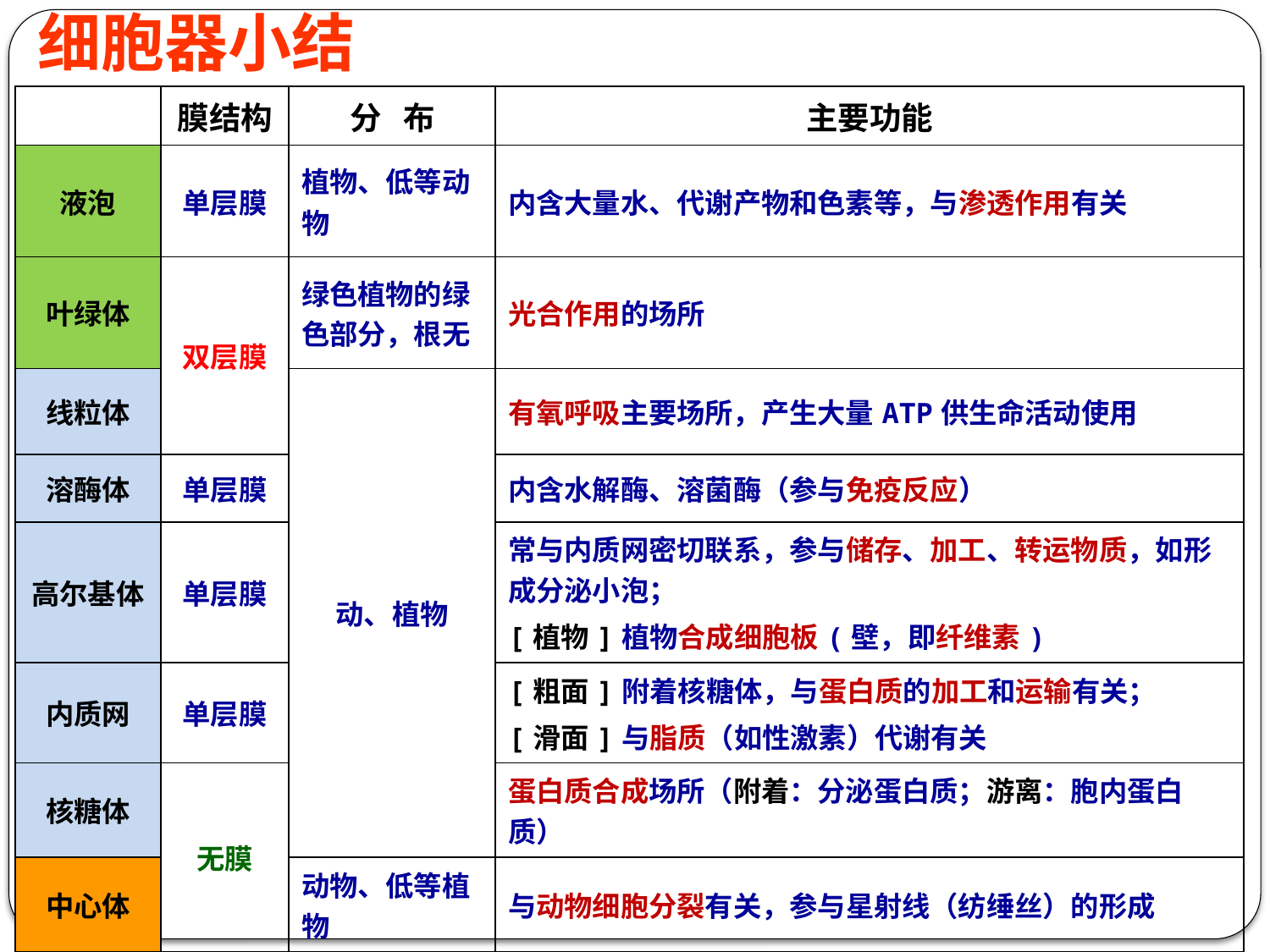

细胞器小结
|  | 膜结构 | 分 布 | 主要功能 |
| --- | --- | --- | --- |
| 液泡 | 单层膜 | 植物、低等动物 | 内含大量水、代谢产物和色素等，与渗透作用有关 |
| 叶绿体 | 双层膜 | 绿色植物的绿色部分，根无 | 光合作用的场所 |
| 线粒体 |  | 动、植物 | 有氧呼吸主要场所，产生大量ATP供生命活动使用 |
| 溶酶体 | 单层膜 |  | 内含水解酶、溶菌酶（参与免疫反应） |
| 高尔基体 | 单层膜 |  | 常与内质网密切联系，参与储存、加工、转运物质，如形成分泌小泡； [植物]植物合成细胞板(壁，即纤维素) |
| 内质网 | 单层膜 |  | [粗面]附着核糖体，与蛋白质的加工和运输有关； [滑面]与脂质（如性激素）代谢有关 |
| 核糖体 | 无膜 |  | 蛋白质合成场所（附着：分泌蛋白质；游离：胞内蛋白质） |
| 中心体 |  | 动物、低等植物 | 与动物细胞分裂有关，参与星射线（纺缍丝）的形成 |